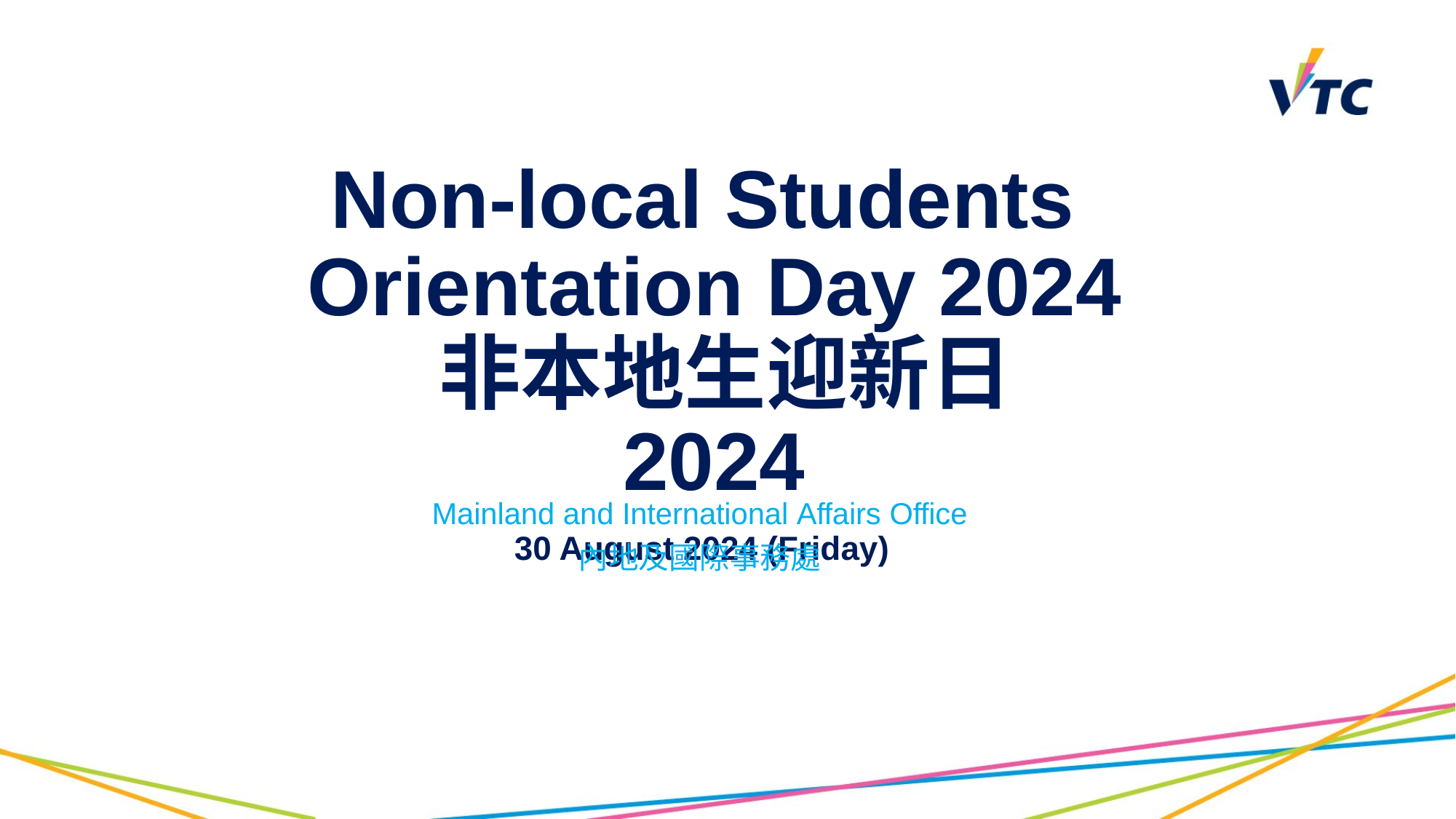

# Non-local Students  Orientation Day 2024  非本地生迎新日2024
30 August 2024 (Friday)
Mainland and International Affairs Office
內地及國際事務處